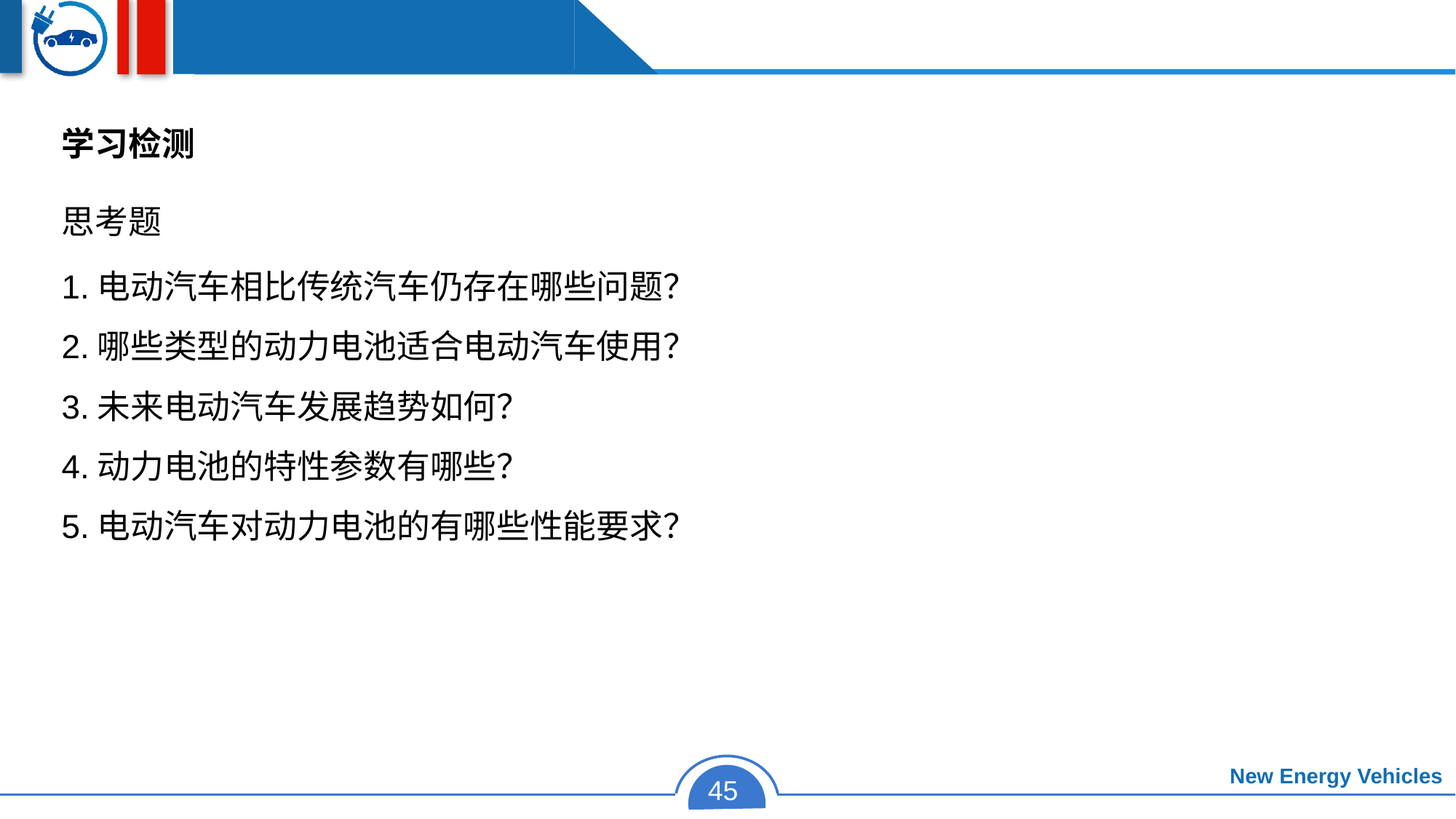

学习检测
思考题
1.电动汽车相比传统汽车仍存在哪些问题？
2.哪些类型的动力电池适合电动汽车使用？
3.未来电动汽车发展趋势如何？
4.动力电池的特性参数有哪些？
5.电动汽车对动力电池的有哪些性能要求？